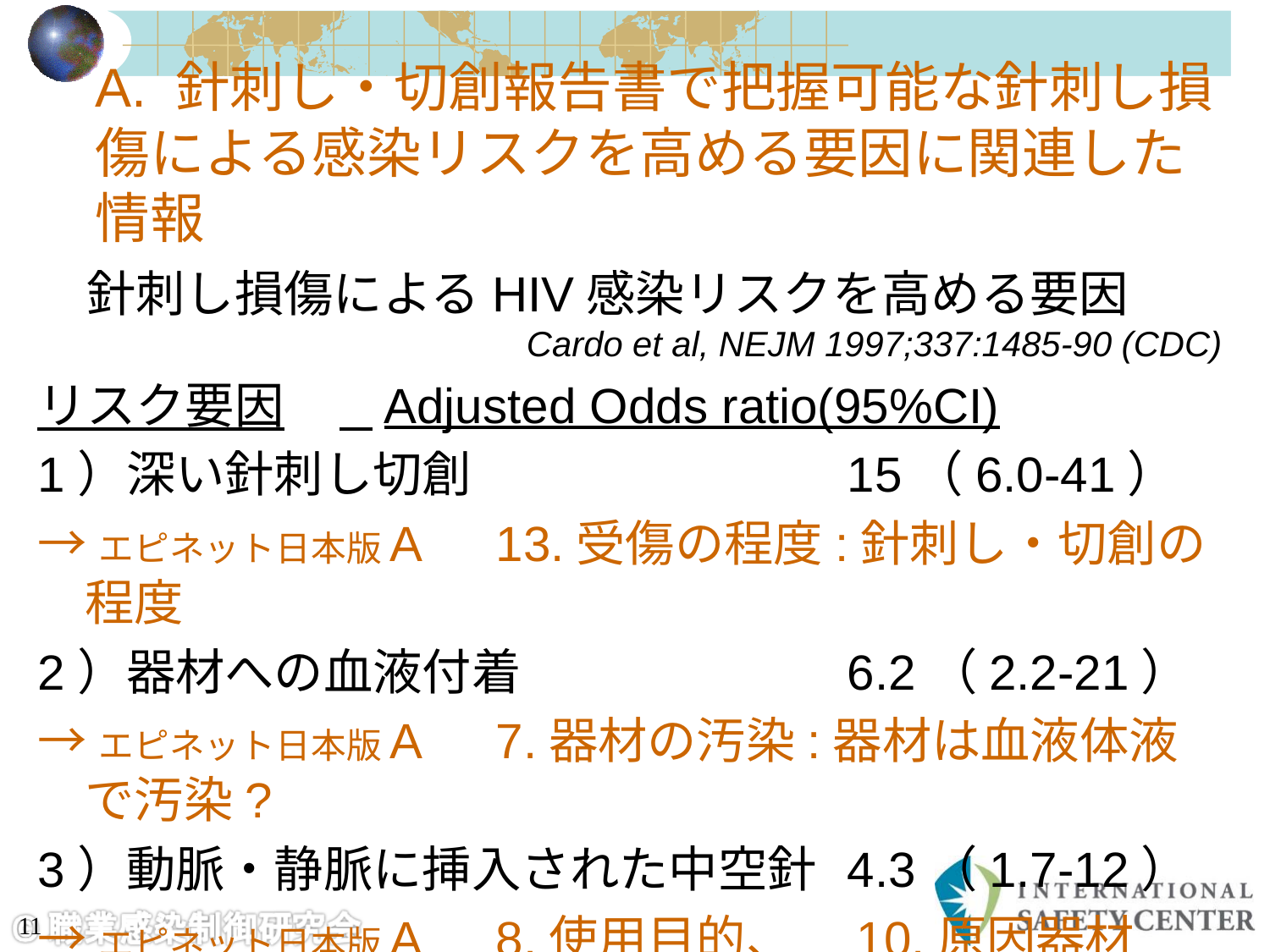

# A. 針刺し・切創報告書で把握可能な針刺し損傷による感染リスクを高める要因に関連した情報
　針刺し損傷によるHIV感染リスクを高める要因
Cardo et al, NEJM 1997;337:1485-90 (CDC)
リスク要因	   Adjusted Odds ratio(95%CI)
1）深い針刺し切創			15（6.0-41）
→エピネット日本版A　13.受傷の程度:針刺し・切創の程度
2）器材への血液付着			6.2（2.2-21）
→エピネット日本版A　7.器材の汚染:器材は血液体液で汚染?
3）動脈・静脈に挿入された中空針	4.3（1.7-12）
→エピネット日本版A　8.使用目的、　10.原因器材
11